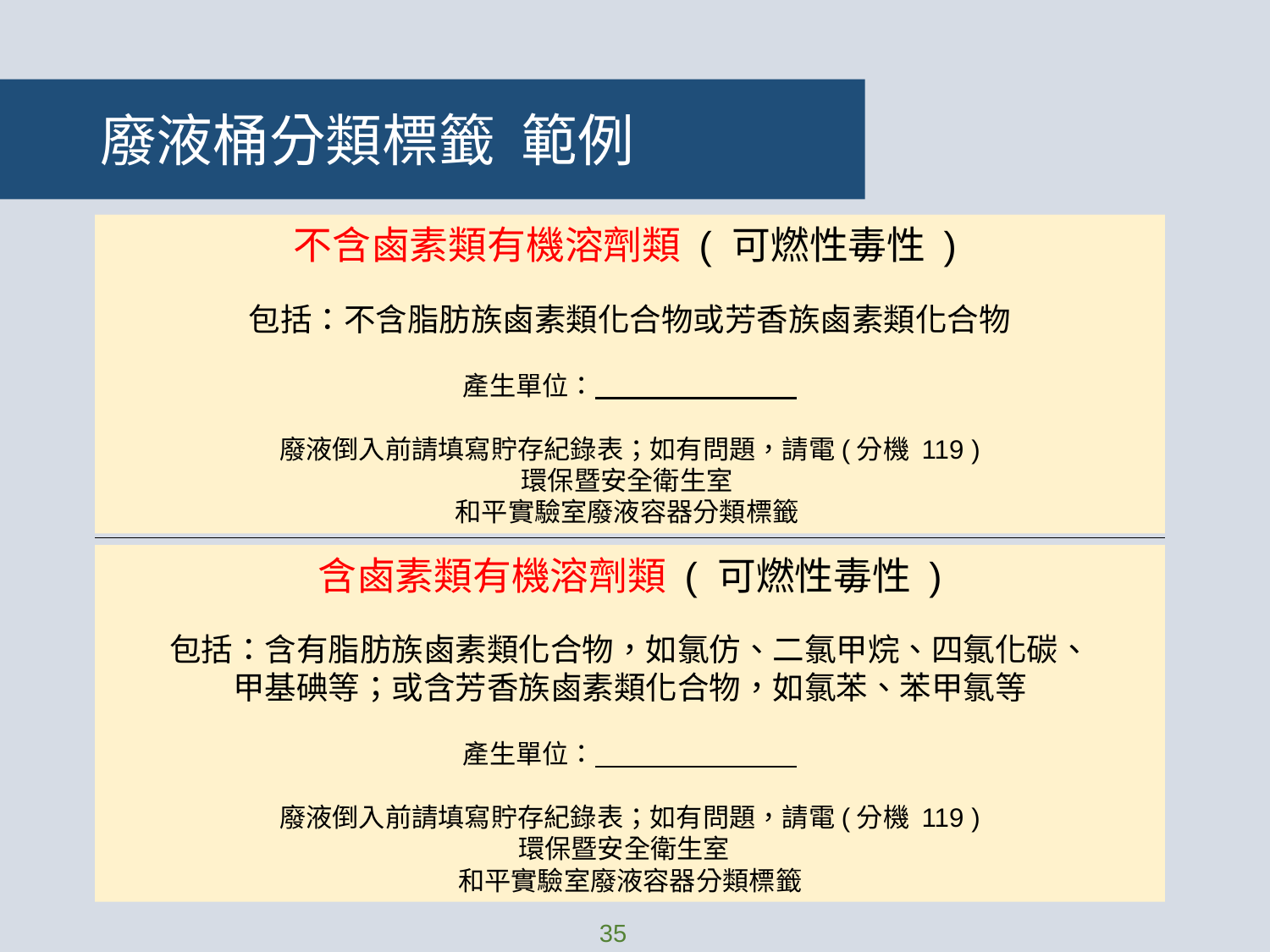

# 廢液桶分類標籤  範例
不含鹵素類有機溶劑類 ( 可燃性毒性 )

包括：不含脂肪族鹵素類化合物或芳香族鹵素類化合物

產生單位：

廢液倒入前請填寫貯存紀錄表；如有問題，請電(分機 119 )
環保暨安全衛生室
和平實驗室廢液容器分類標籤
含鹵素類有機溶劑類 ( 可燃性毒性 )

包括：含有脂肪族鹵素類化合物，如氯仿、二氯甲烷、四氯化碳、
甲基碘等；或含芳香族鹵素類化合物，如氯苯、苯甲氯等

產生單位：

廢液倒入前請填寫貯存紀錄表；如有問題，請電(分機 119 )
環保暨安全衛生室
和平實驗室廢液容器分類標籤